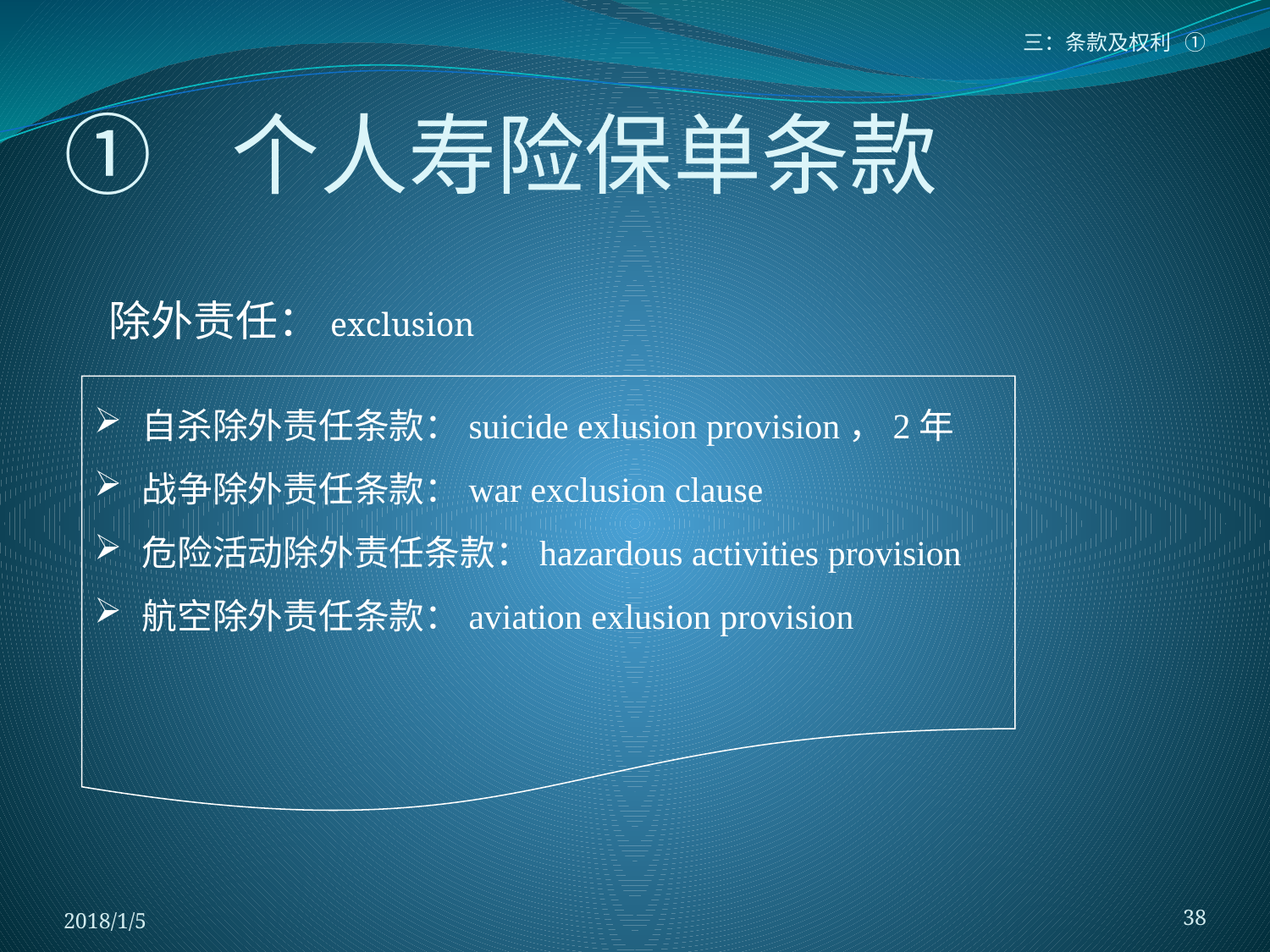

三：条款及权利   ①
# ①   个人寿险保单条款
除外责任：exclusion
自杀除外责任条款：suicide exlusion provision，2年
战争除外责任条款：war exclusion clause
危险活动除外责任条款：hazardous activities provision
航空除外责任条款：aviation exlusion provision
2018/1/5
38